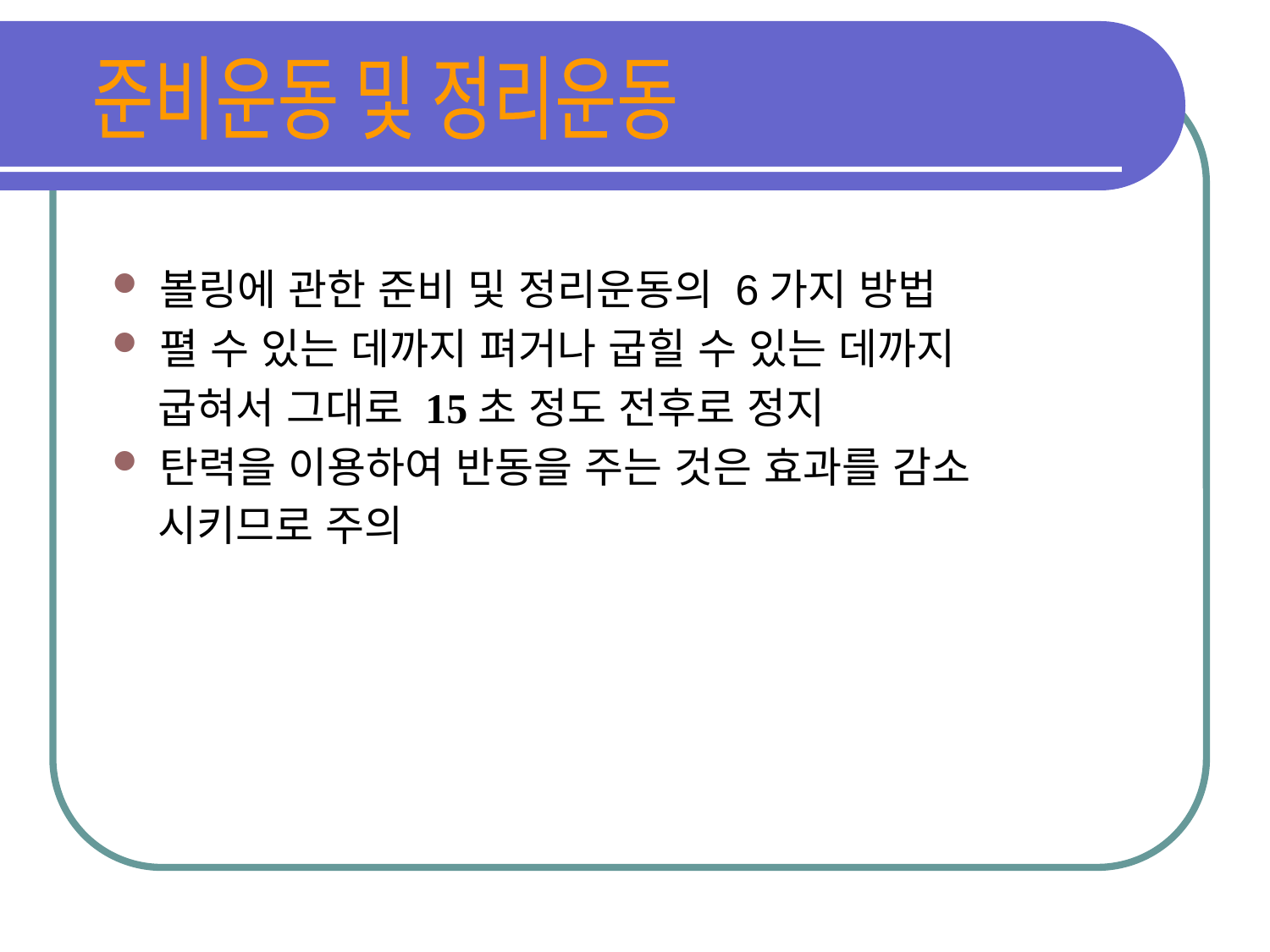

준비운동 및 정리운동
볼링에 관한 준비 및 정리운동의 6가지 방법
펼 수 있는 데까지 펴거나 굽힐 수 있는 데까지
   굽혀서 그대로 15초 정도 전후로 정지
탄력을 이용하여 반동을 주는 것은 효과를 감소
   시키므로 주의